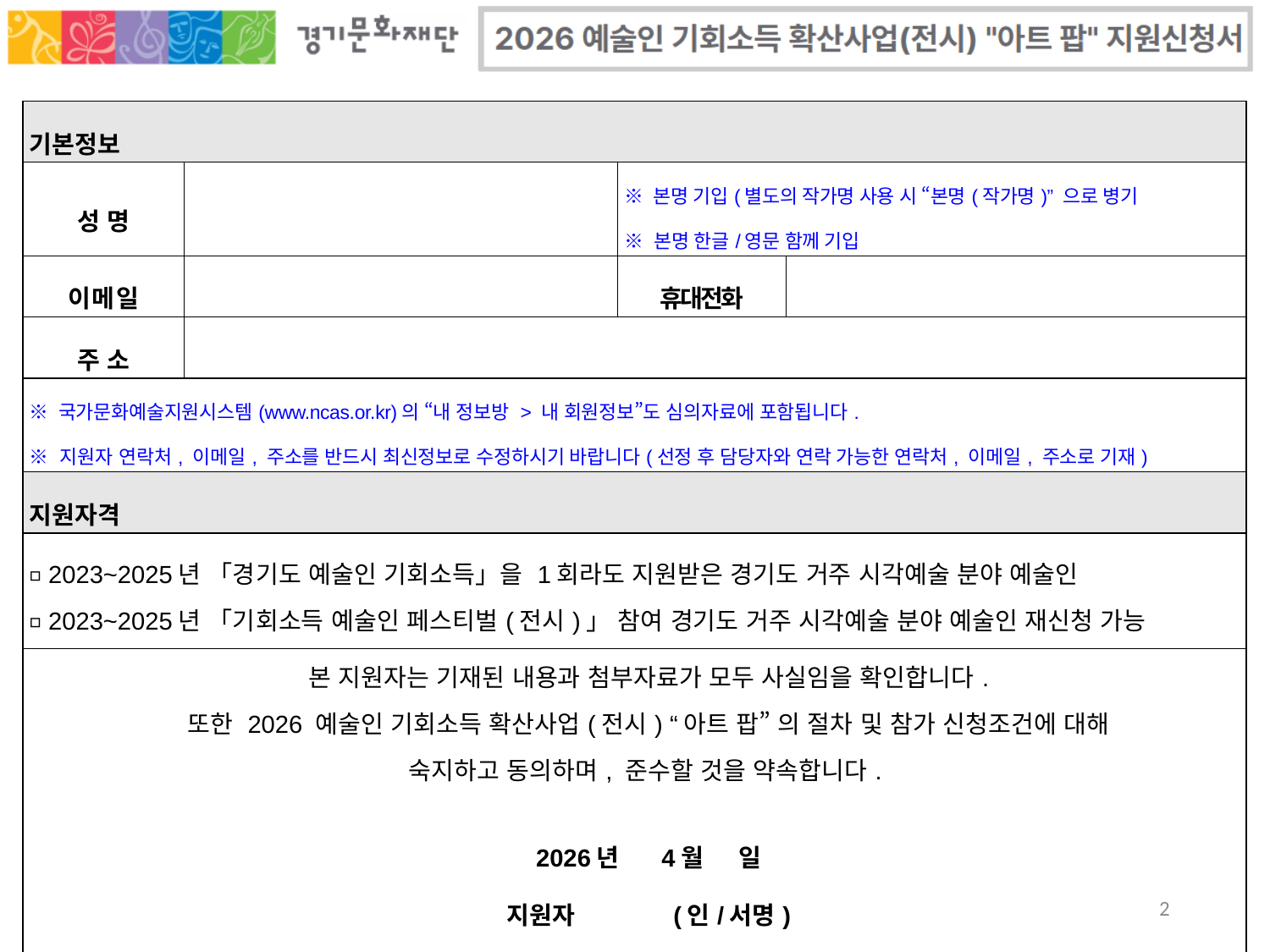

| 기본정보 |  |  |  |
| --- | --- | --- | --- |
| 성 명 |  | ※ 본명 기입(별도의 작가명 사용 시 “본명(작가명)” 으로 병기 ※ 본명 한글/영문 함께 기입 |  |
| 이 메 일 |  | 휴대전화 |  |
| 주 소 |  |  |  |
| ※ 국가문화예술지원시스템(www.ncas.or.kr)의 “내 정보방 > 내 회원정보”도 심의자료에 포함됩니다. ※ 지원자 연락처, 이메일, 주소를 반드시 최신정보로 수정하시기 바랍니다(선정 후 담당자와 연락 가능한 연락처, 이메일, 주소로 기재) |  |  |  |
| 지원자격 |  |  |  |
| ◽ 2023~2025년 「경기도 예술인 기회소득」을 1회라도 지원받은 경기도 거주 시각예술 분야 예술인 ◽ 2023~2025년 「기회소득 예술인 페스티벌(전시)」 참여 경기도 거주 시각예술 분야 예술인 재신청 가능 |  |  |  |
| 본 지원자는 기재된 내용과 첨부자료가 모두 사실임을 확인합니다. 또한 2026 예술인 기회소득 확산사업(전시) “아트 팝” 의 절차 및 참가 신청조건에 대해 숙지하고 동의하며, 준수할 것을 약속합니다. 2026년 4월 일 지원자 (인/서명) 경기문화재단 대표이사 귀하 |  |  |  |
2